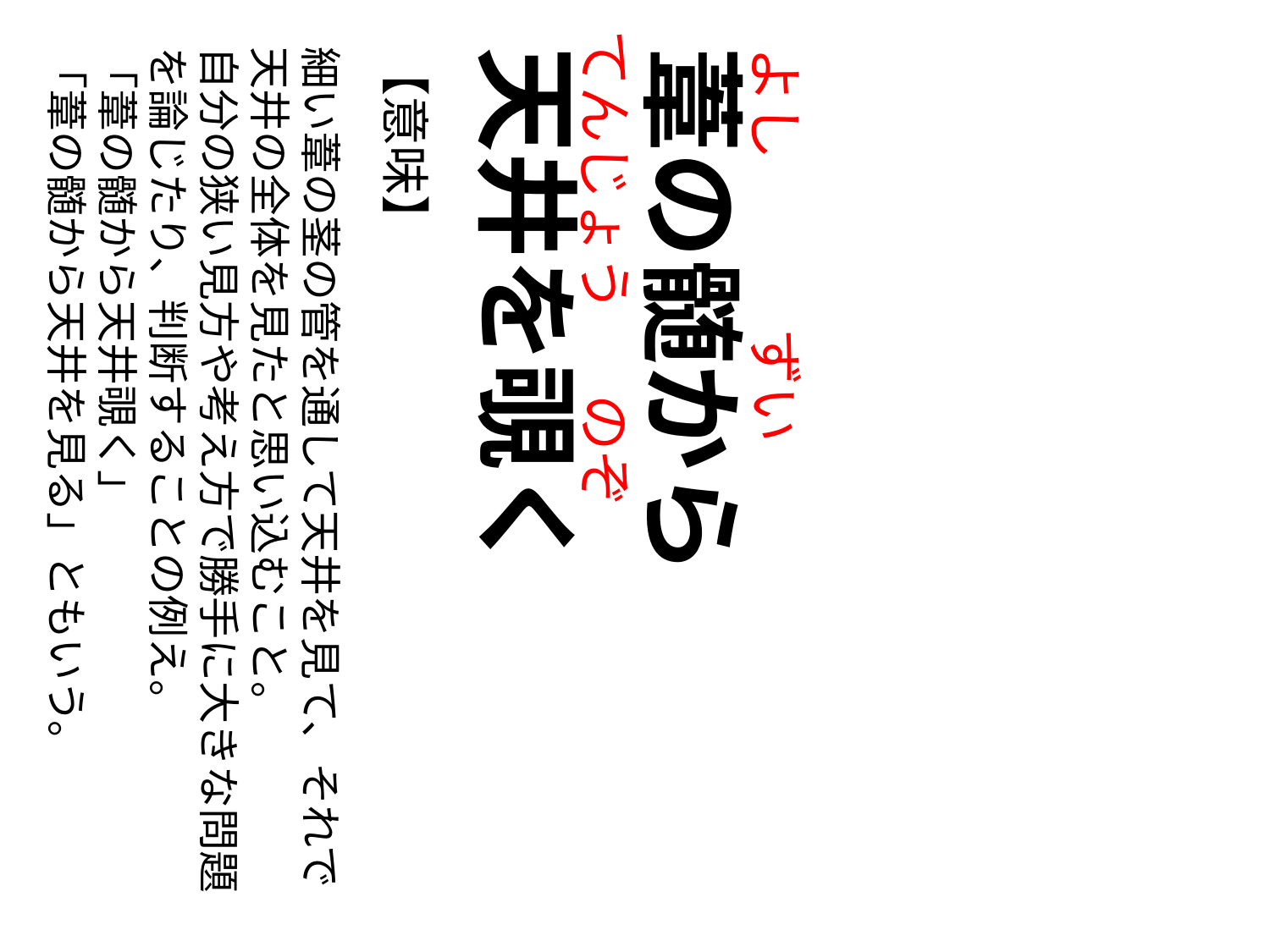

てんじょう　  のぞ
よし　　　ずい
【意味】

細い葦の茎の管を通して天井を見て、それで天井の全体を見たと思い込むこと。
自分の狭い見方や考え方で勝手に大きな問題を論じたり、判断することの例え。
「葦の髄から天井覗く」
「葦の髄から天井を見る」ともいう。
天井を覗く
葦の髄から